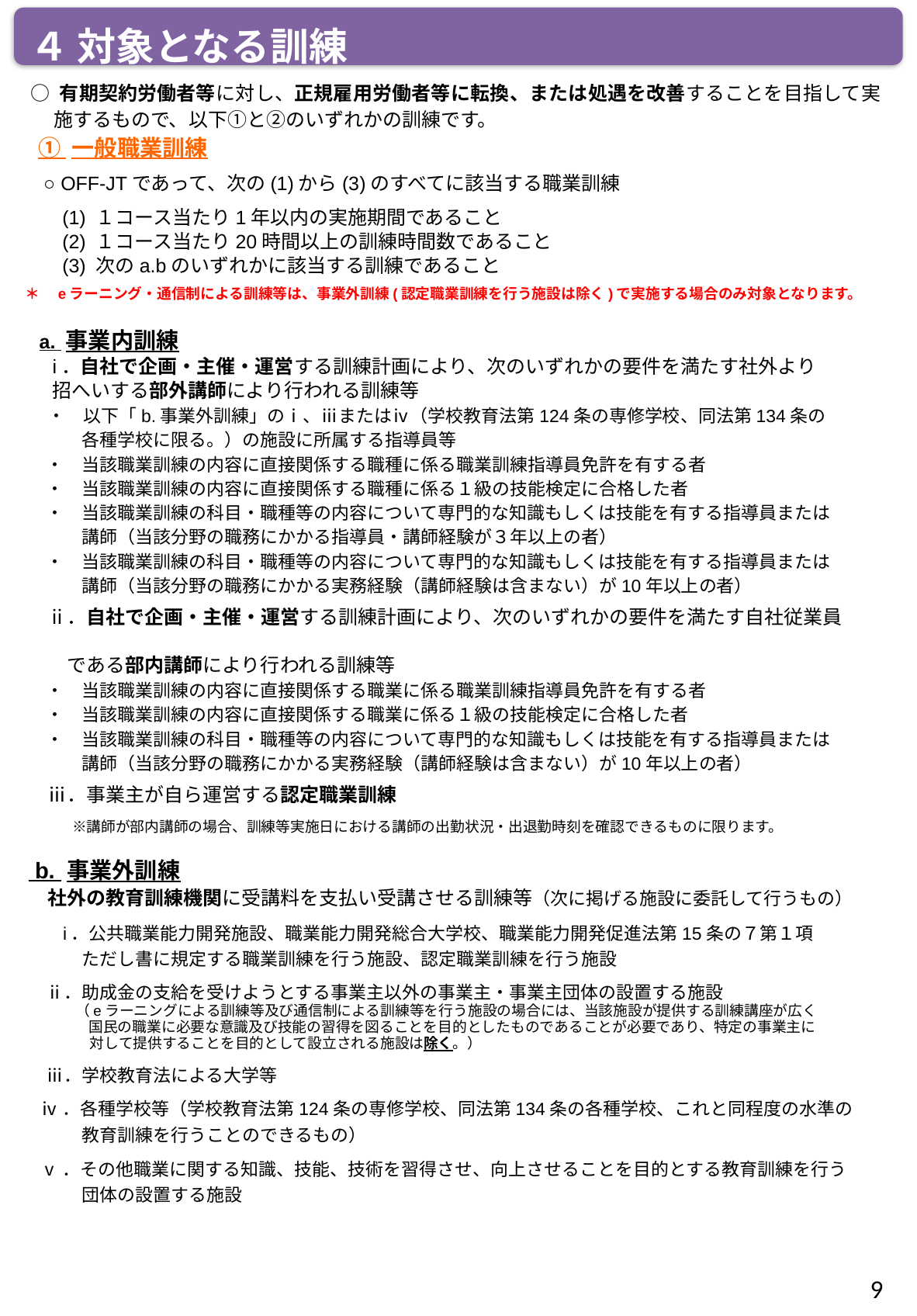

４ 対象となる訓練
○ 有期契約労働者等に対し、正規雇用労働者等に転換、または処遇を改善することを目指して実施するもので、以下①と②のいずれかの訓練です。
➀ 一般職業訓練

 ○ OFF-JTであって、次の(1)から(3)のすべてに該当する職業訓練

　(1) １コース当たり1年以内の実施期間であること
　(2) １コース当たり20時間以上の訓練時間数であること
　(3) 次のa.bのいずれかに該当する訓練であること
＊　eラーニング・通信制による訓練等は、事業外訓練(認定職業訓練を行う施設は除く)で実施する場合のみ対象となります。

  a. 事業内訓練
　i．自社で企画・主催・運営する訓練計画により、次のいずれかの要件を満たす社外より
　 招へいする部外講師により行われる訓練等
　・　以下「b.事業外訓練」のⅰ、ⅲまたはⅳ（学校教育法第124条の専修学校、同法第134条の
　　　各種学校に限る。）の施設に所属する指導員等
　・　当該職業訓練の内容に直接関係する職種に係る職業訓練指導員免許を有する者
　・　当該職業訓練の内容に直接関係する職種に係る１級の技能検定に合格した者
　・　当該職業訓練の科目・職種等の内容について専門的な知識もしくは技能を有する指導員または
　　　講師（当該分野の職務にかかる指導員・講師経験が３年以上の者）
　・　当該職業訓練の科目・職種等の内容について専門的な知識もしくは技能を有する指導員または
　　　講師（当該分野の職務にかかる実務経験（講師経験は含まない）が10年以上の者）

　ⅱ．自社で企画・主催・運営する訓練計画により、次のいずれかの要件を満たす自社従業員
　　である部内講師により行われる訓練等
　・　当該職業訓練の内容に直接関係する職業に係る職業訓練指導員免許を有する者
　・　当該職業訓練の内容に直接関係する職業に係る１級の技能検定に合格した者
　・　当該職業訓練の科目・職種等の内容について専門的な知識もしくは技能を有する指導員または
　　　講師（当該分野の職務にかかる実務経験（講師経験は含まない）が10年以上の者）

　ⅲ．事業主が自ら運営する認定職業訓練

　　　※講師が部内講師の場合、訓練等実施日における講師の出勤状況・出退勤時刻を確認できるものに限ります。

 b. 事業外訓練
　社外の教育訓練機関に受講料を支払い受講させる訓練等（次に掲げる施設に委託して行うもの）

 　 i．公共職業能力開発施設、職業能力開発総合大学校、職業能力開発促進法第15条の７第１項
　　　ただし書に規定する職業訓練を行う施設、認定職業訓練を行う施設

　ⅱ．助成金の支給を受けようとする事業主以外の事業主・事業主団体の設置する施設
　　 　（eラーニングによる訓練等及び通信制による訓練等を行う施設の場合には、当該施設が提供する訓練講座が広く
   　　　 国民の職業に必要な意識及び技能の習得を図ることを目的としたものであることが必要であり、特定の事業主に
　　　　 対して提供することを目的として設立される施設は除く。）

　ⅲ．学校教育法による大学等

   ⅳ．各種学校等（学校教育法第124条の専修学校、同法第134条の各種学校、これと同程度の水準の
　　　教育訓練を行うことのできるもの）

   ⅴ．その他職業に関する知識、技能、技術を習得させ、向上させることを目的とする教育訓練を行う
　　　団体の設置する施設
9